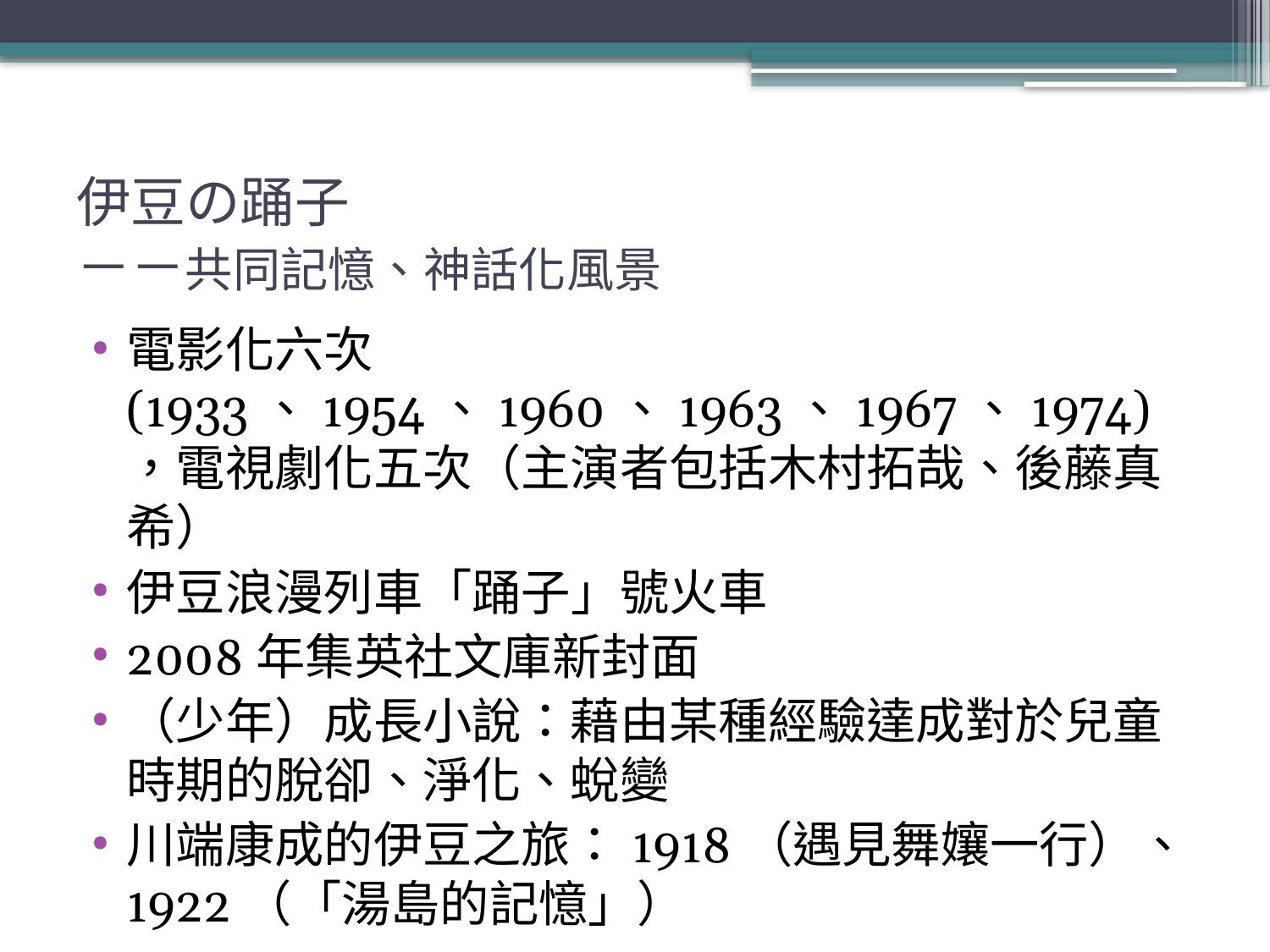

# 伊豆の踊子 －－共同記憶、神話化風景
電影化六次(1933、1954、1960、1963、1967、1974)，電視劇化五次（主演者包括木村拓哉、後藤真希）
伊豆浪漫列車「踊子」號火車
2008年集英社文庫新封面
（少年）成長小說：藉由某種經驗達成對於兒童時期的脫卻、淨化、蛻變
川端康成的伊豆之旅：1918（遇見舞孃一行）、1922（「湯島的記憶」）